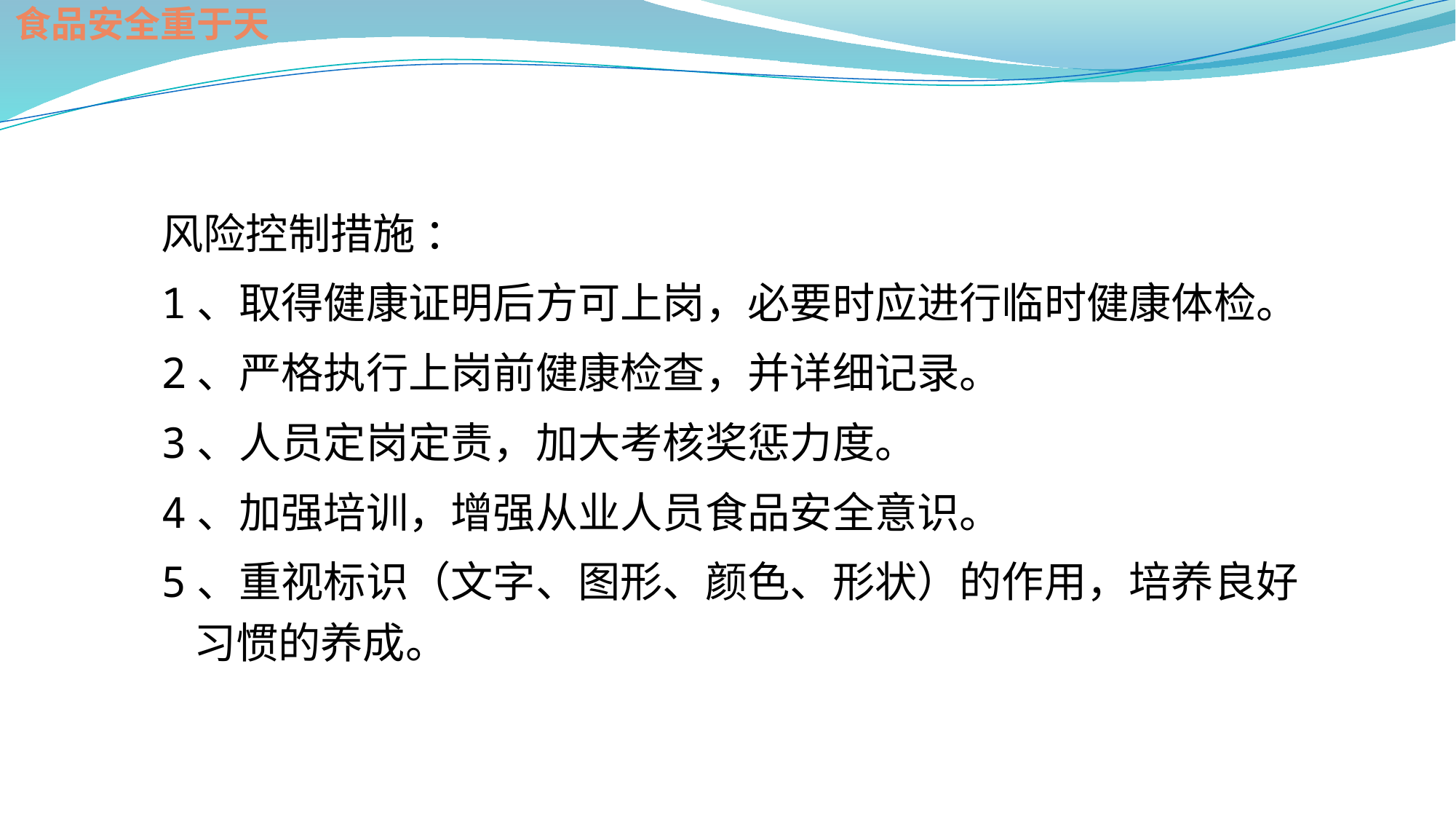

食品安全重于天
风险控制措施 ：
1、取得健康证明后方可上岗，必要时应进行临时健康体检。
2、严格执行上岗前健康检查，并详细记录。
3、人员定岗定责，加大考核奖惩力度。
4、加强培训，增强从业人员食品安全意识。
5、重视标识（文字、图形、颜色、形状）的作用，培养良好习惯的养成。